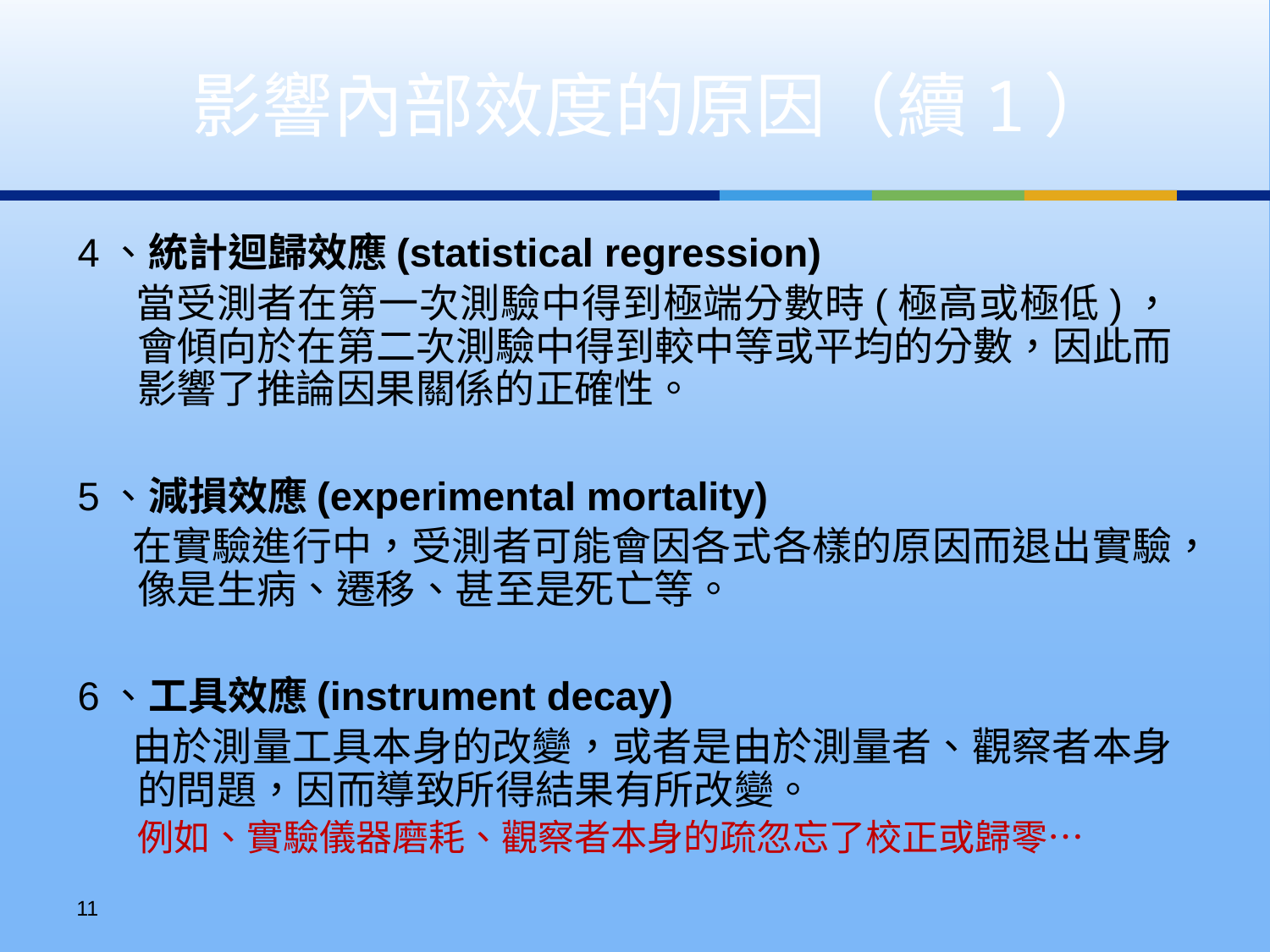

影響內部效度的原因（續1）
4、統計迴歸效應(statistical regression)
     當受測者在第一次測驗中得到極端分數時(極高或極低)，會傾向於在第二次測驗中得到較中等或平均的分數，因此而影響了推論因果關係的正確性。

5、減損效應(experimental mortality)
     在實驗進行中，受測者可能會因各式各樣的原因而退出實驗，像是生病、遷移、甚至是死亡等。

6、工具效應(instrument decay)
     由於測量工具本身的改變，或者是由於測量者、觀察者本身的問題，因而導致所得結果有所改變。
例如、實驗儀器磨耗、觀察者本身的疏忽忘了校正或歸零…

11